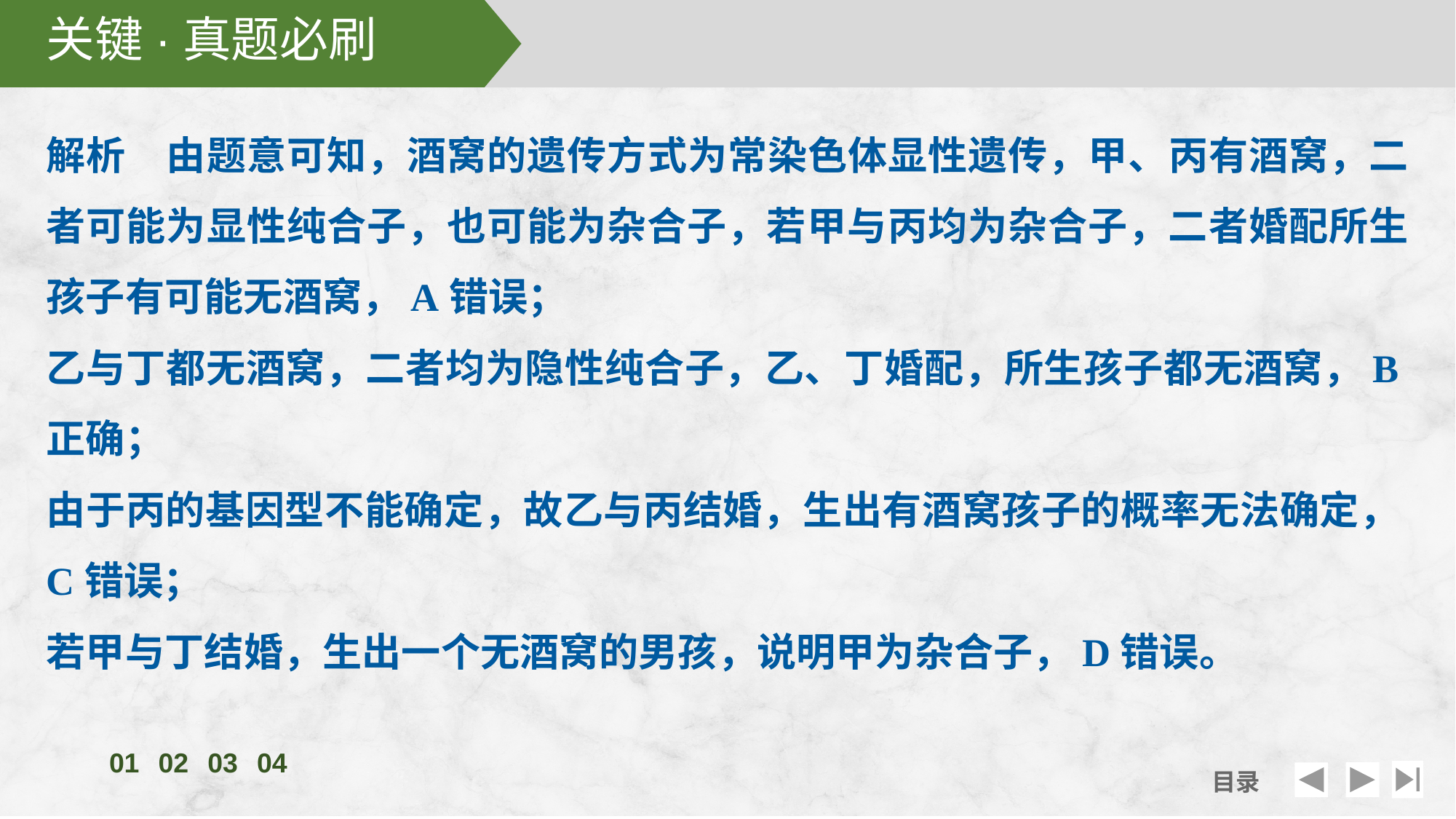

解析　由题意可知，酒窝的遗传方式为常染色体显性遗传，甲、丙有酒窝，二者可能为显性纯合子，也可能为杂合子，若甲与丙均为杂合子，二者婚配所生孩子有可能无酒窝，A错误；
乙与丁都无酒窝，二者均为隐性纯合子，乙、丁婚配，所生孩子都无酒窝，B正确；
由于丙的基因型不能确定，故乙与丙结婚，生出有酒窝孩子的概率无法确定，C错误；
若甲与丁结婚，生出一个无酒窝的男孩，说明甲为杂合子，D错误。